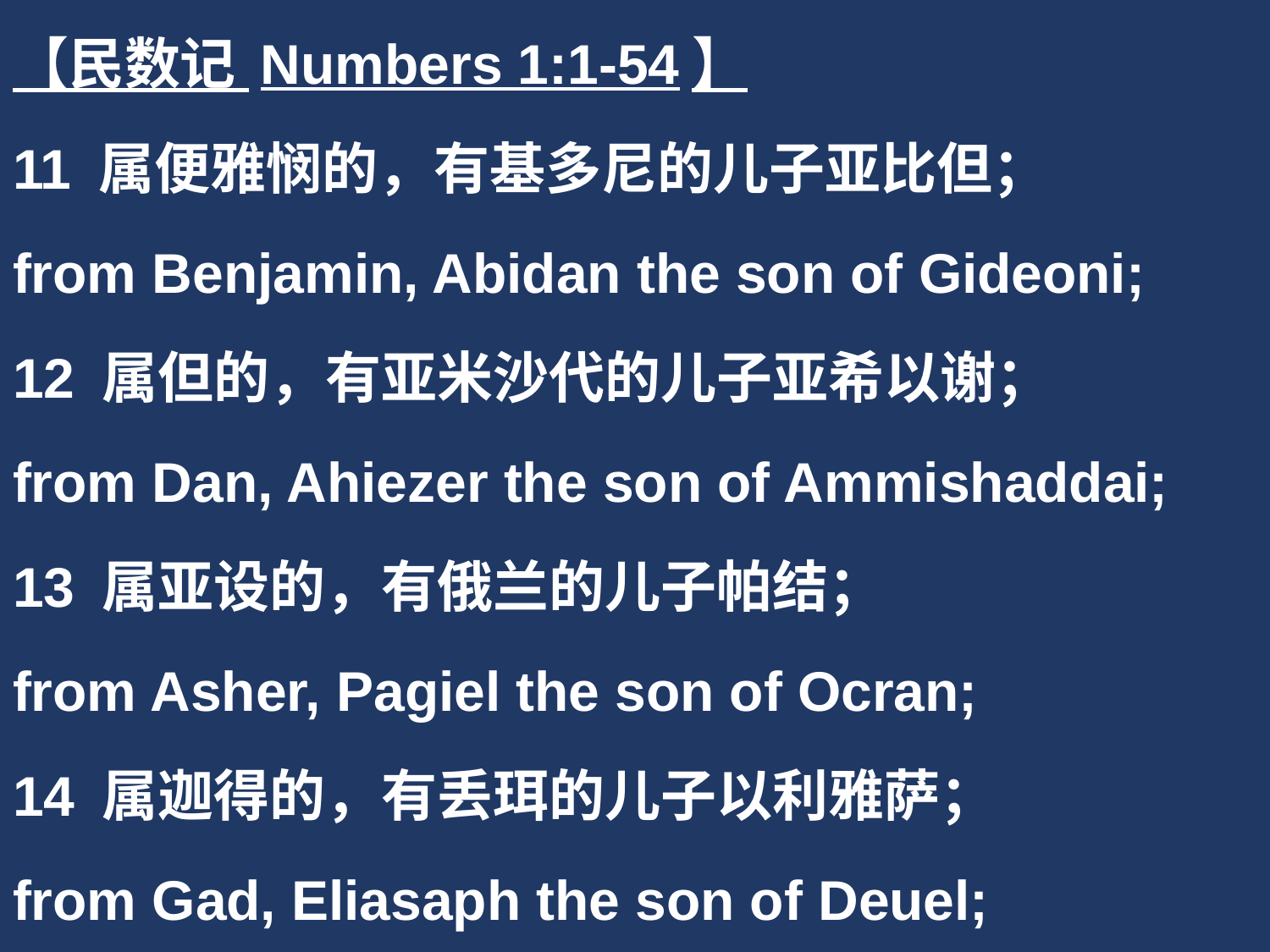

【民数记 Numbers 1:1-54】
11 属便雅悯的，有基多尼的儿子亚比但；
from Benjamin, Abidan the son of Gideoni;
12 属但的，有亚米沙代的儿子亚希以谢；
from Dan, Ahiezer the son of Ammishaddai;
13 属亚设的，有俄兰的儿子帕结；
from Asher, Pagiel the son of Ocran;
14 属迦得的，有丢珥的儿子以利雅萨；
from Gad, Eliasaph the son of Deuel;